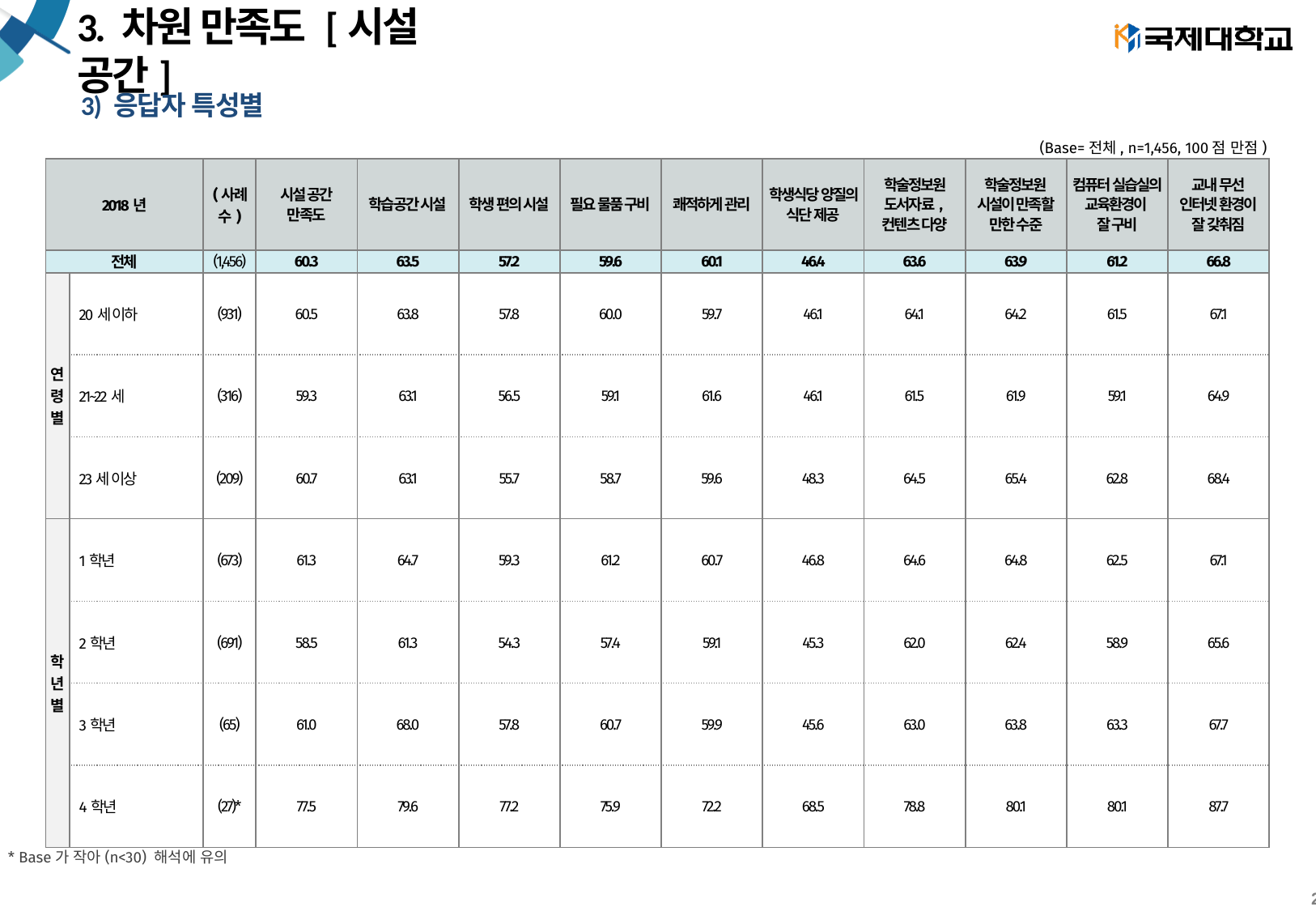

# 3. 차원 만족도 [시설 공간]
3) 응답자 특성별
(Base=전체, n=1,456, 100점 만점)
| 2018년 |  | (사례수) | 시설 공간 만족도 | 학습공간 시설 | 학생 편의 시설 | 필요 물품 구비 | 쾌적하게 관리 | 학생식당 양질의 식단 제공 | 학술정보원 도서자료, 컨텐츠 다양 | 학술정보원 시설이 만족할 만한 수준 | 컴퓨터 실습실의 교육환경이 잘 구비 | 교내 무선 인터넷 환경이 잘 갖춰짐 |
| --- | --- | --- | --- | --- | --- | --- | --- | --- | --- | --- | --- | --- |
| 전체 |  | (1,456) | 60.3 | 63.5 | 57.2 | 59.6 | 60.1 | 46.4 | 63.6 | 63.9 | 61.2 | 66.8 |
| 연 령 별 | 20세 이하 | (931) | 60.5 | 63.8 | 57.8 | 60.0 | 59.7 | 46.1 | 64.1 | 64.2 | 61.5 | 67.1 |
|  | 21~22세 | (316) | 59.3 | 63.1 | 56.5 | 59.1 | 61.6 | 46.1 | 61.5 | 61.9 | 59.1 | 64.9 |
|  | 23세 이상 | (209) | 60.7 | 63.1 | 55.7 | 58.7 | 59.6 | 48.3 | 64.5 | 65.4 | 62.8 | 68.4 |
| 학 년 별 | 1학년 | (673) | 61.3 | 64.7 | 59.3 | 61.2 | 60.7 | 46.8 | 64.6 | 64.8 | 62.5 | 67.1 |
|  | 2학년 | (691) | 58.5 | 61.3 | 54.3 | 57.4 | 59.1 | 45.3 | 62.0 | 62.4 | 58.9 | 65.6 |
|  | 3학년 | (65) | 61.0 | 68.0 | 57.8 | 60.7 | 59.9 | 45.6 | 63.0 | 63.8 | 63.3 | 67.7 |
|  | 4학년 | (27)\* | 77.5 | 79.6 | 77.2 | 75.9 | 72.2 | 68.5 | 78.8 | 80.1 | 80.1 | 87.7 |
* Base가 작아(n<30) 해석에 유의